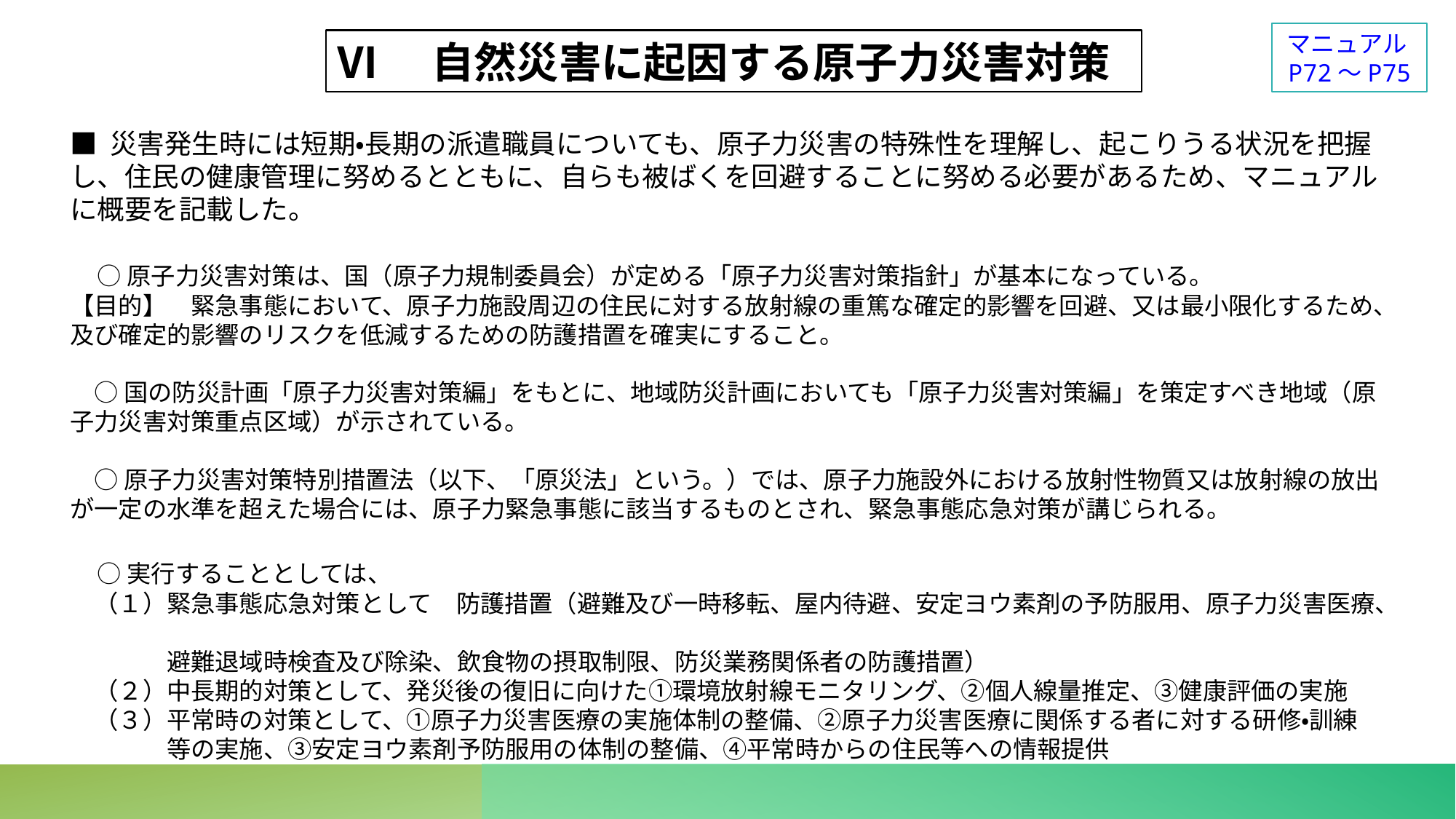

マニュアルP72～P75
Ⅵ　自然災害に起因する原子力災害対策
■ 災害発生時には短期・長期の派遣職員についても、原子力災害の特殊性を理解し、起こりうる状況を把握し、住民の健康管理に努めるとともに、自らも被ばくを回避することに努める必要があるため、マニュアルに概要を記載した。

　○ 原子力災害対策は、国（原子力規制委員会）が定める「原子力災害対策指針」が基本になっている。
【目的】　緊急事態において、原子力施設周辺の住民に対する放射線の重篤な確定的影響を回避、又は最小限化するため、及び確定的影響のリスクを低減するための防護措置を確実にすること。

　○ 国の防災計画「原子力災害対策編」をもとに、地域防災計画においても「原子力災害対策編」を策定すべき地域（原子力災害対策重点区域）が示されている。

　○ 原子力災害対策特別措置法（以下、「原災法」という。）では、原子力施設外における放射性物質又は放射線の放出が一定の水準を超えた場合には、原子力緊急事態に該当するものとされ、緊急事態応急対策が講じられる。

　○ 実行することとしては、
　（１）緊急事態応急対策として　防護措置（避難及び一時移転、屋内待避、安定ヨウ素剤の予防服用、原子力災害医療、
　　　　避難退域時検査及び除染、飲食物の摂取制限、防災業務関係者の防護措置）
　（２）中長期的対策として、発災後の復旧に向けた①環境放射線モニタリング、②個人線量推定、③健康評価の実施
　（３）平常時の対策として、①原子力災害医療の実施体制の整備、②原子力災害医療に関係する者に対する研修・訓練
　　　　等の実施、③安定ヨウ素剤予防服用の体制の整備、④平常時からの住民等への情報提供